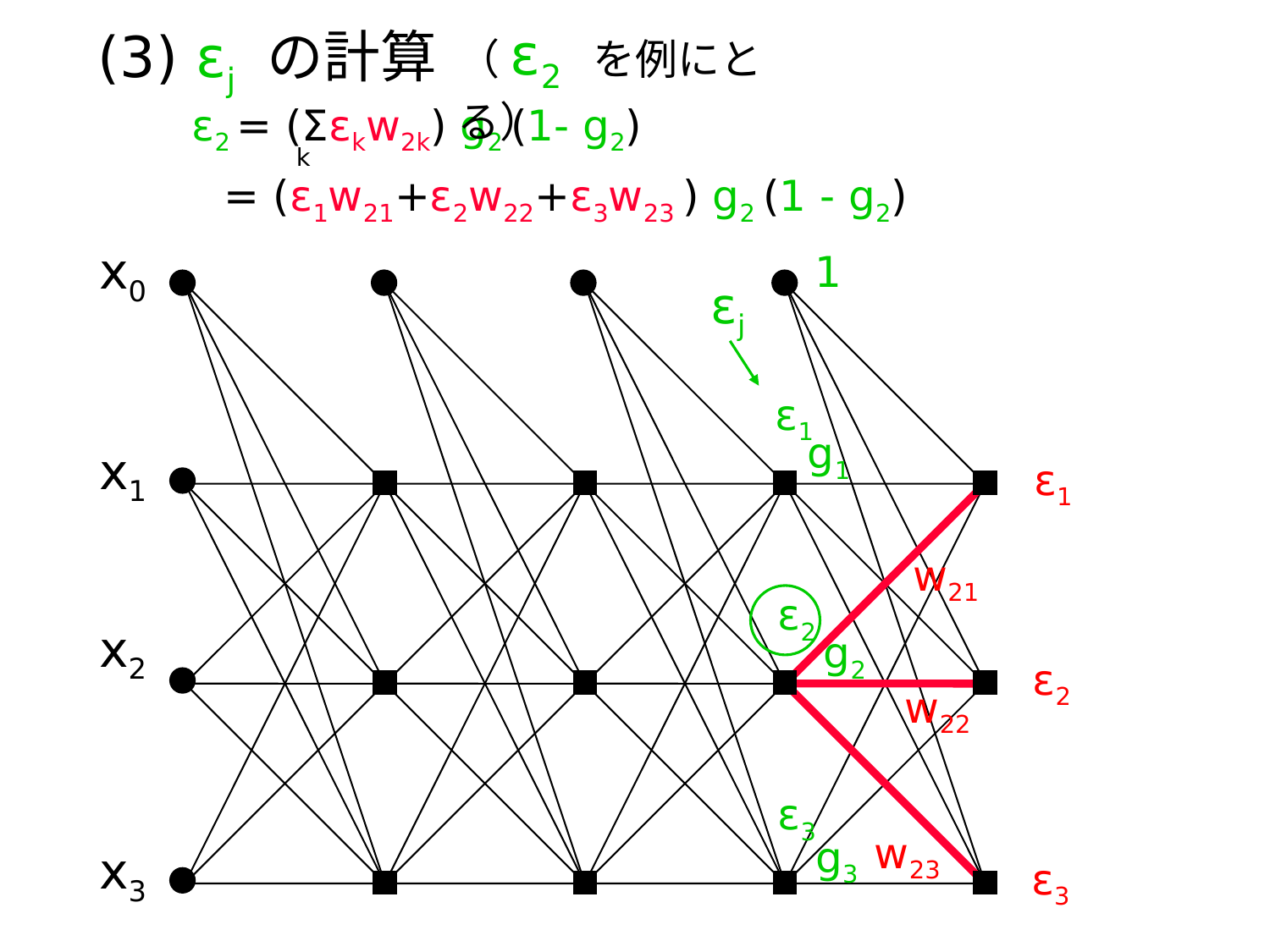

（ε2 を例にとる）
(3) εj の計算
ε2 = (Σεkw2k) g2 (1- g2)
k
= (ε1w21+ε2w22+ε3w23 ) g2 (1 - g2)
x0
1

εj

ε1
g1
x1
ε1

w21
ε2

x2
g2
ε2

w22

w23
ε3
g3
x3
ε3